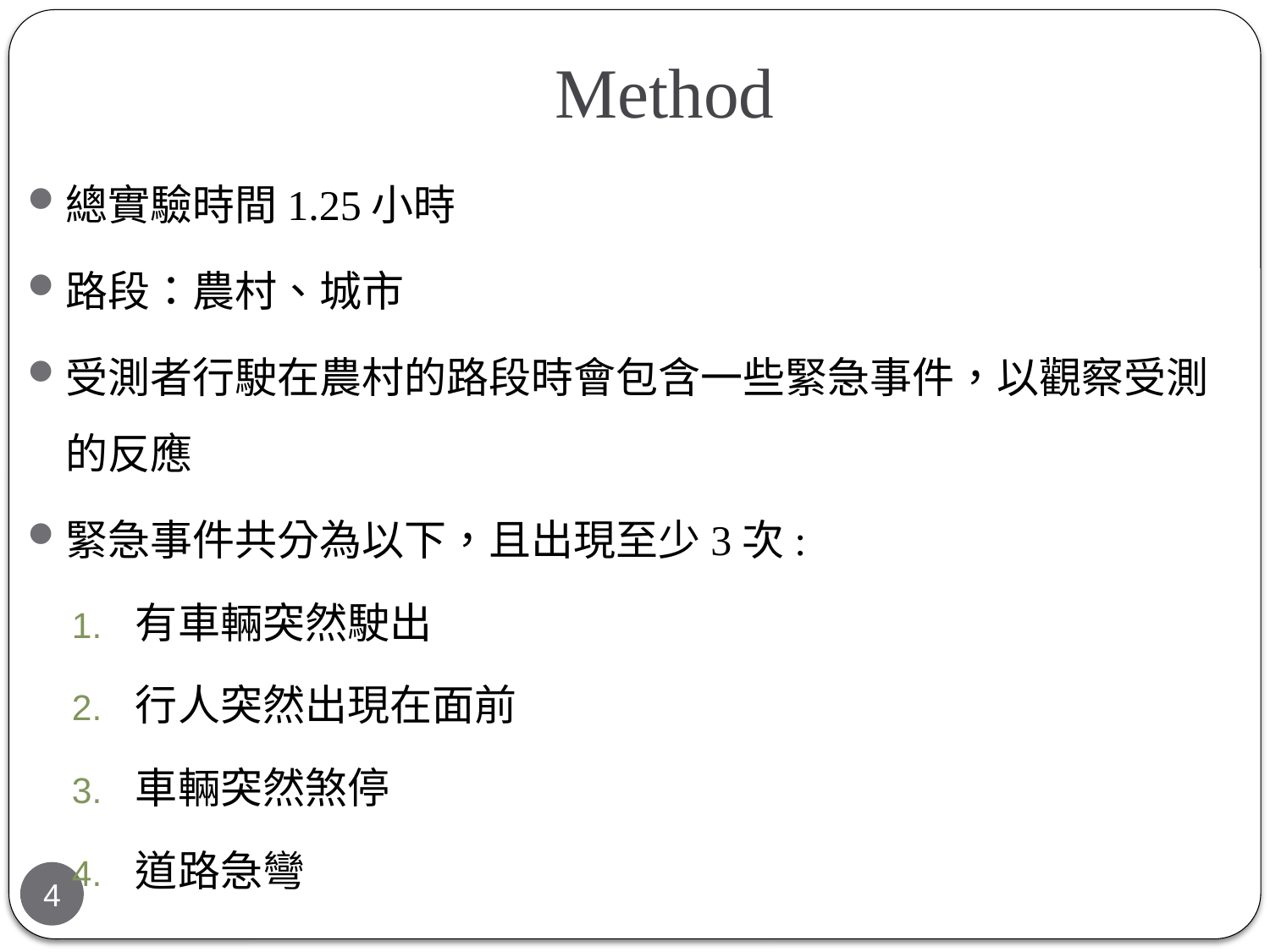

# Method
總實驗時間1.25小時
路段：農村、城市
受測者行駛在農村的路段時會包含一些緊急事件，以觀察受測的反應
緊急事件共分為以下，且出現至少3次:
有車輛突然駛出
行人突然出現在面前
車輛突然煞停
道路急彎
4